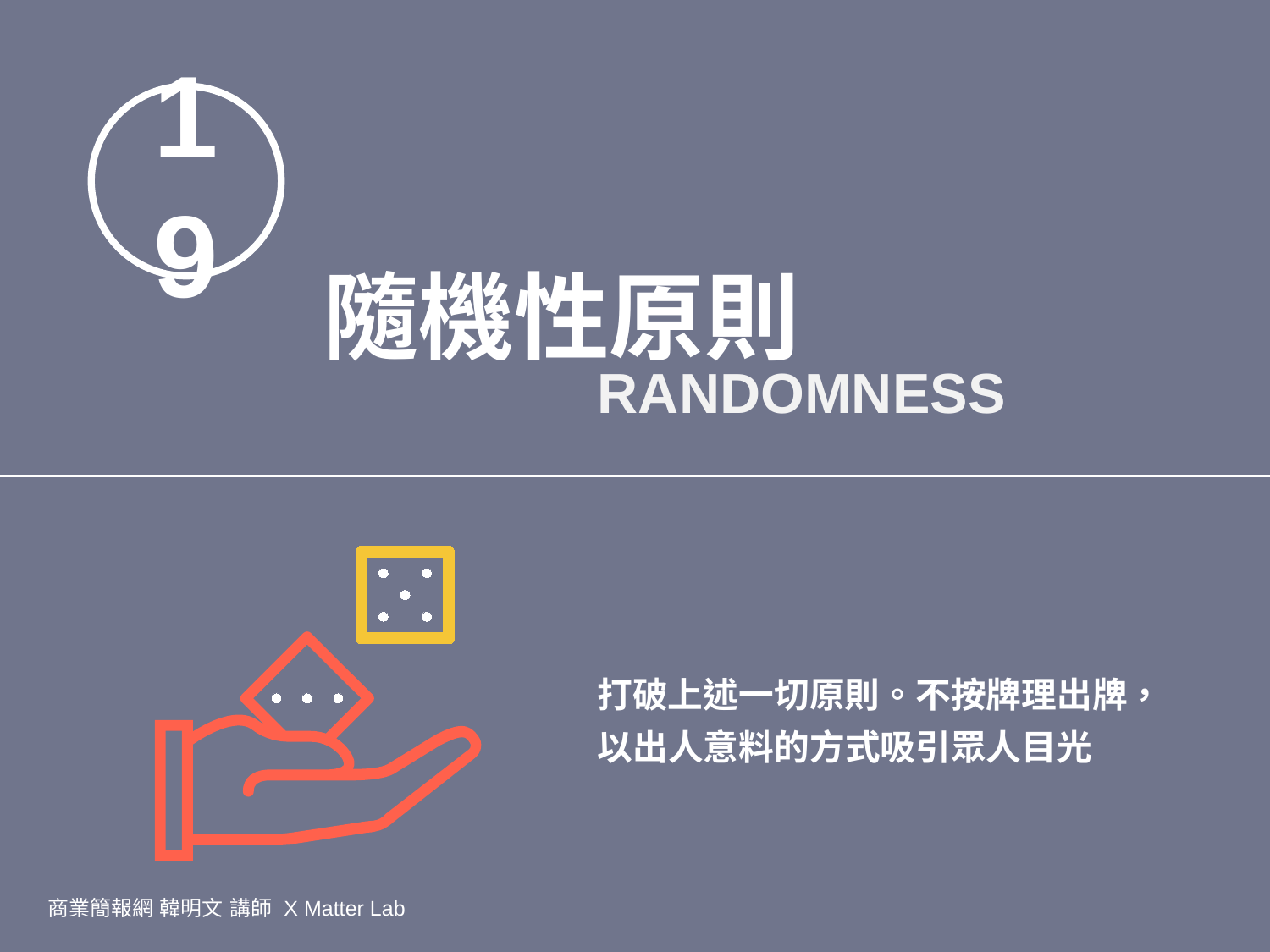

19
隨機性原則
RANDOMNESS

打破上述一切原則。不按牌理出牌，以出人意料的方式吸引眾人目光

商業簡報網 韓明文 講師 X Matter Lab